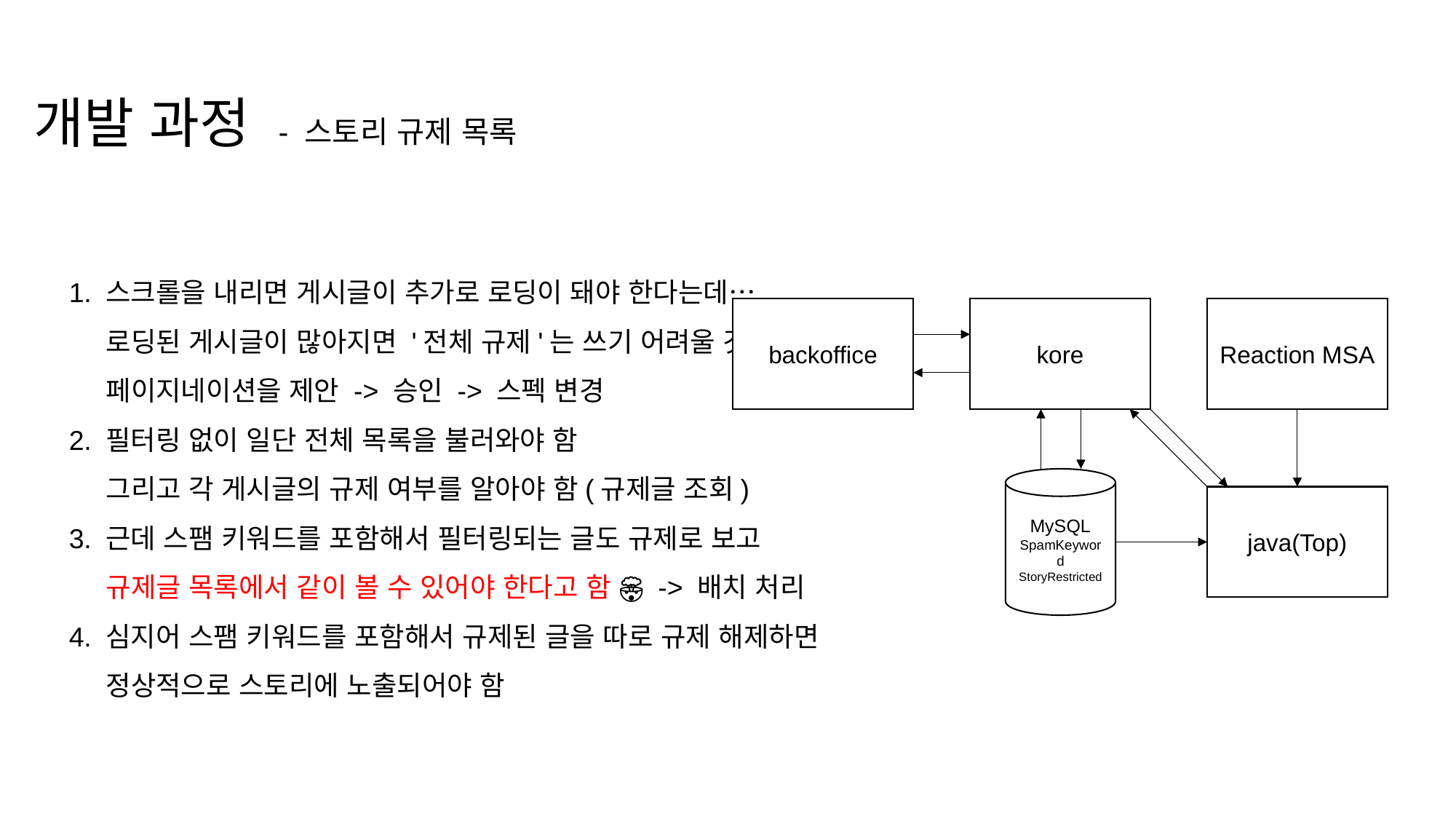

개발 과정 - 스토리 규제 목록
1. 스크롤을 내리면 게시글이 추가로 로딩이 돼야 한다는데…
    로딩된 게시글이 많아지면 '전체 규제'는 쓰기 어려울 것
    페이지네이션을 제안 -> 승인 -> 스펙 변경
2. 필터링 없이 일단 전체 목록을 불러와야 함
    그리고 각 게시글의 규제 여부를 알아야 함(규제글 조회)
3. 근데 스팸 키워드를 포함해서 필터링되는 글도 규제로 보고
    규제글 목록에서 같이 볼 수 있어야 한다고 함 🤯 -> 배치 처리
4. 심지어 스팸 키워드를 포함해서 규제된 글을 따로 규제 해제하면
    정상적으로 스토리에 노출되어야 함
backoffice
kore
MySQL
SpamKeyword
StoryRestricted
java(Top)
Reaction MSA